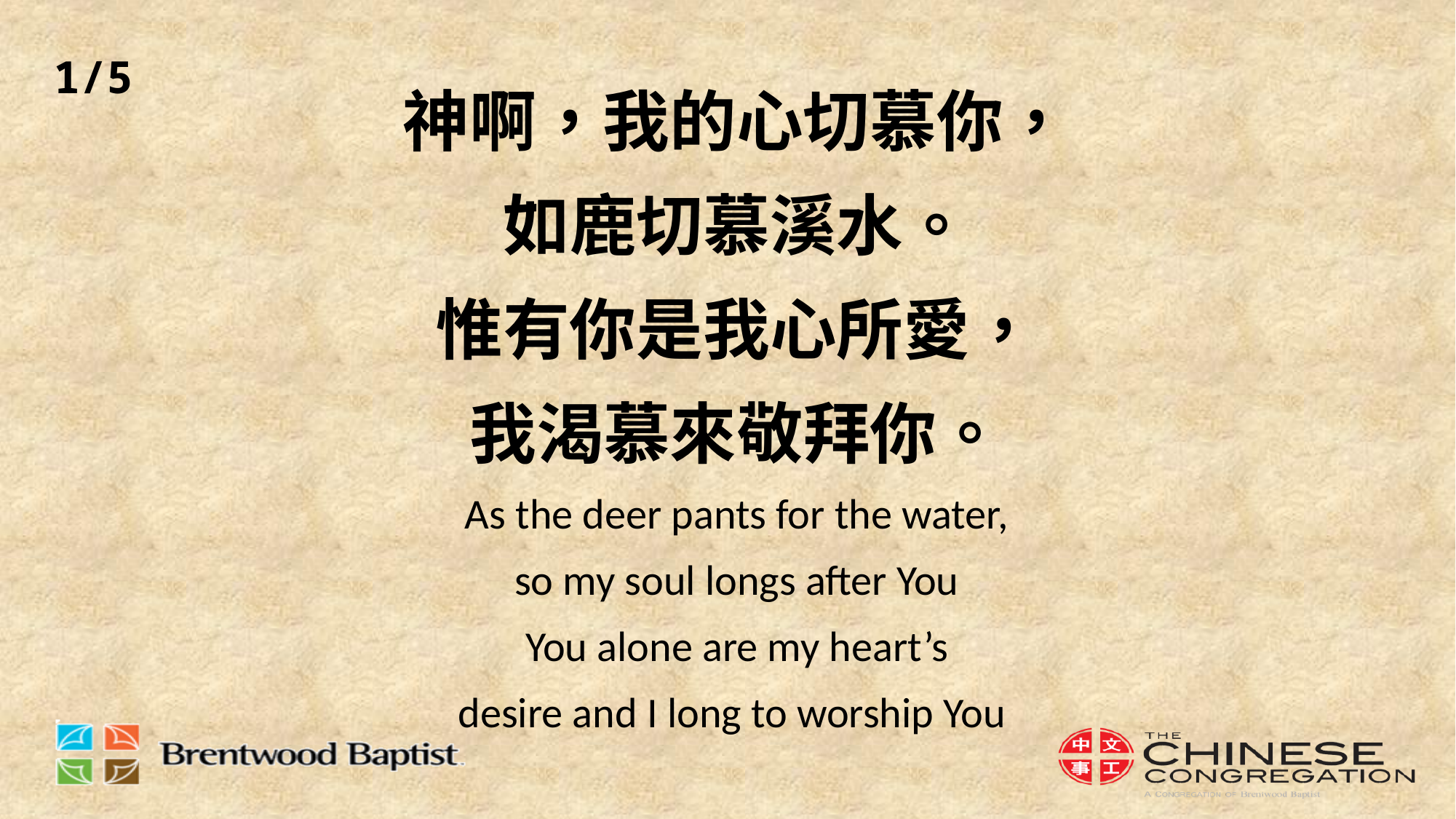

1/5
# 神啊，我的心切慕你， 如鹿切慕溪水。 惟有你是我心所愛， 我渴慕來敬拜你。 As the deer pants for the water, so my soul longs after You You alone are my heart’s desire and I long to worship You